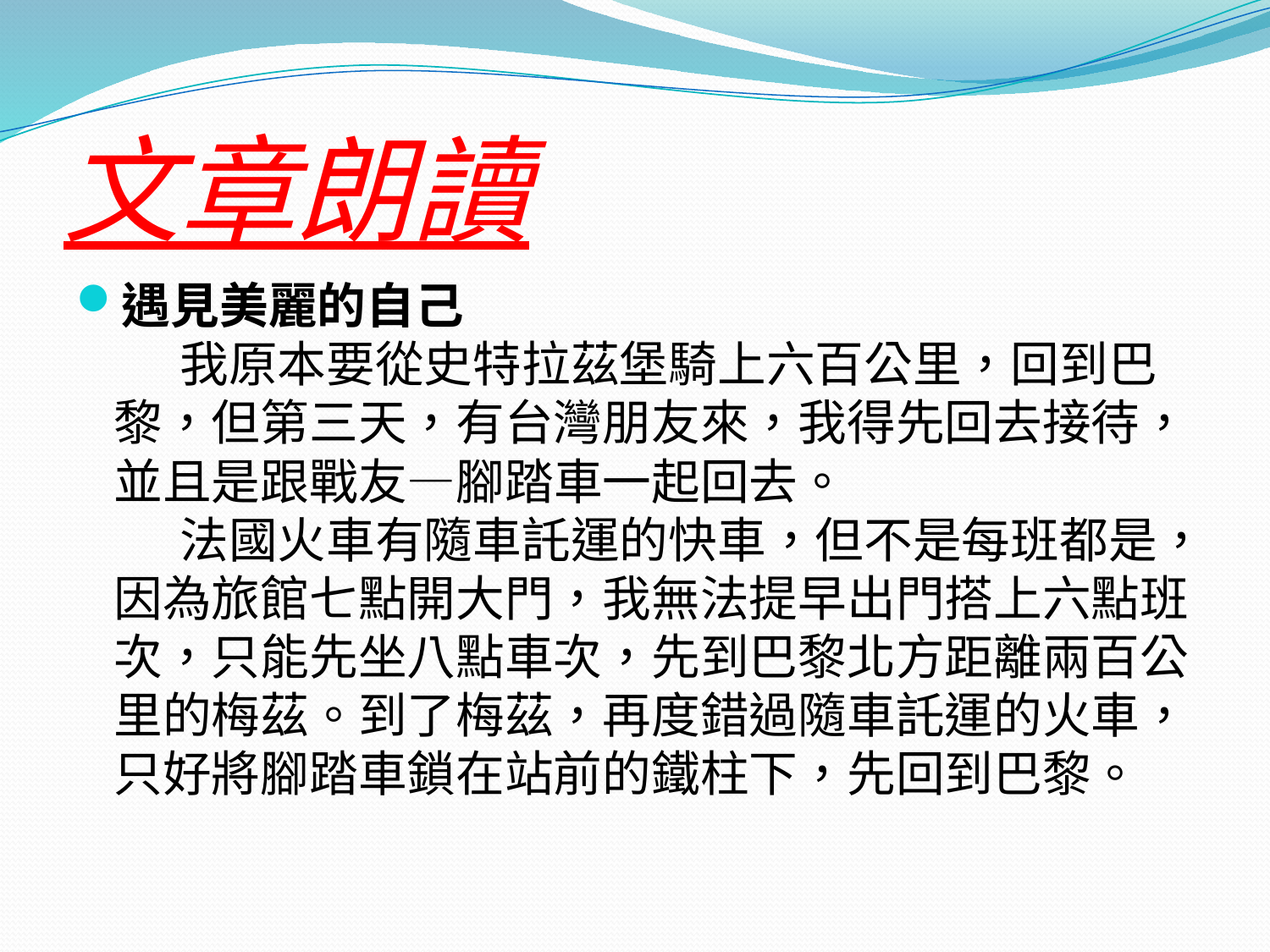

# 文章朗讀
遇見美麗的自己 
      我原本要從史特拉茲堡騎上六百公里，回到巴黎，但第三天，有台灣朋友來，我得先回去接待，並且是跟戰友—腳踏車一起回去。
      法國火車有隨車託運的快車，但不是每班都是，因為旅館七點開大門，我無法提早出門搭上六點班次，只能先坐八點車次，先到巴黎北方距離兩百公里的梅茲。到了梅茲，再度錯過隨車託運的火車，只好將腳踏車鎖在站前的鐵柱下，先回到巴黎。